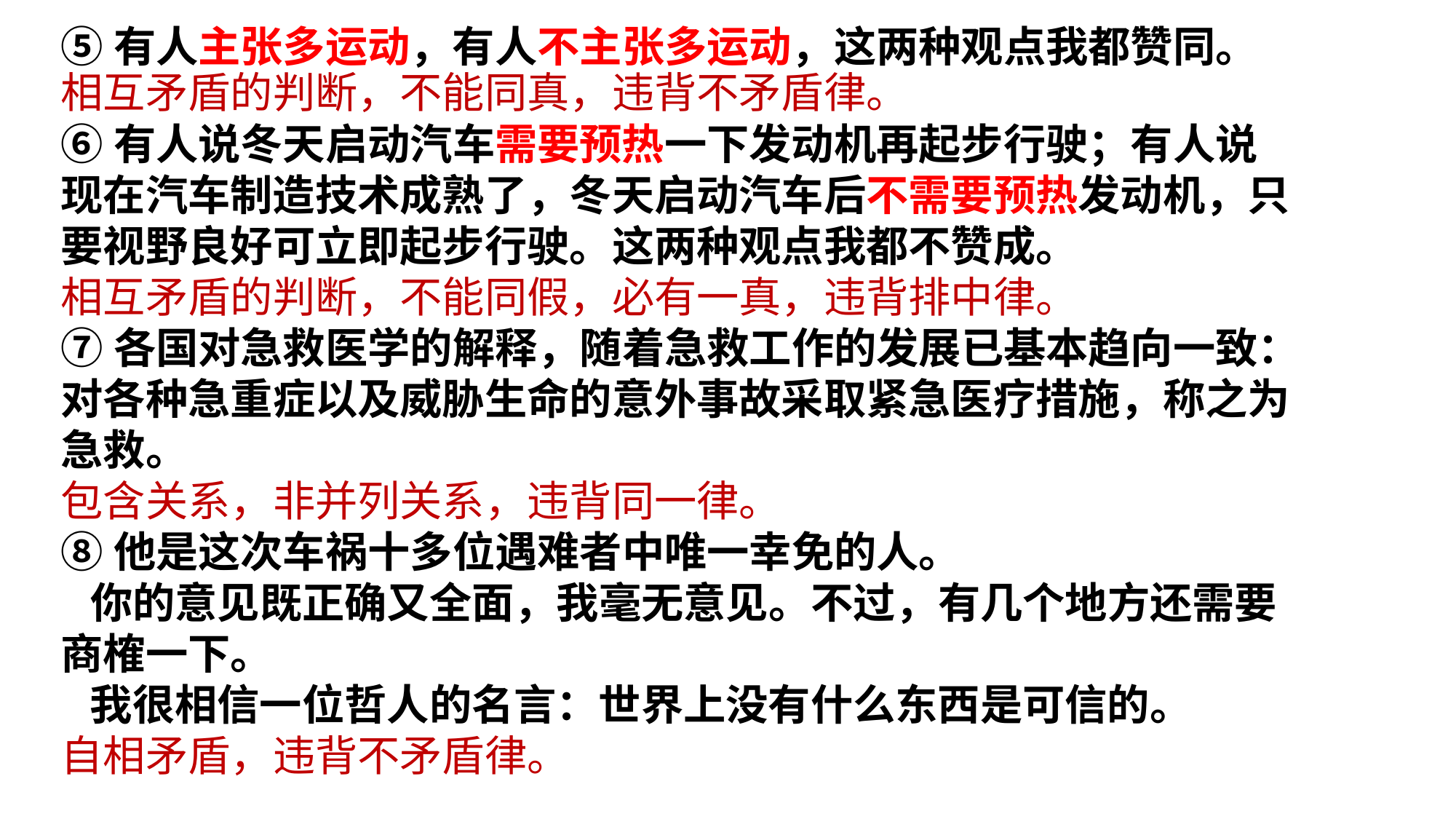

⑤有人主张多运动，有人不主张多运动，这两种观点我都赞同。
相互矛盾的判断，不能同真，违背不矛盾律。
⑥有人说冬天启动汽车需要预热一下发动机再起步行驶；有人说现在汽车制造技术成熟了，冬天启动汽车后不需要预热发动机，只要视野良好可立即起步行驶。这两种观点我都不赞成。
相互矛盾的判断，不能同假，必有一真，违背排中律。
⑦各国对急救医学的解释，随着急救工作的发展已基本趋向一致：对各种急重症以及威胁生命的意外事故采取紧急医疗措施，称之为急救。
包含关系，非并列关系，违背同一律。
⑧他是这次车祸十多位遇难者中唯一幸免的人。
  你的意见既正确又全面，我毫无意见。不过，有几个地方还需要商榷一下。
  我很相信一位哲人的名言：世界上没有什么东西是可信的。
自相矛盾，违背不矛盾律。